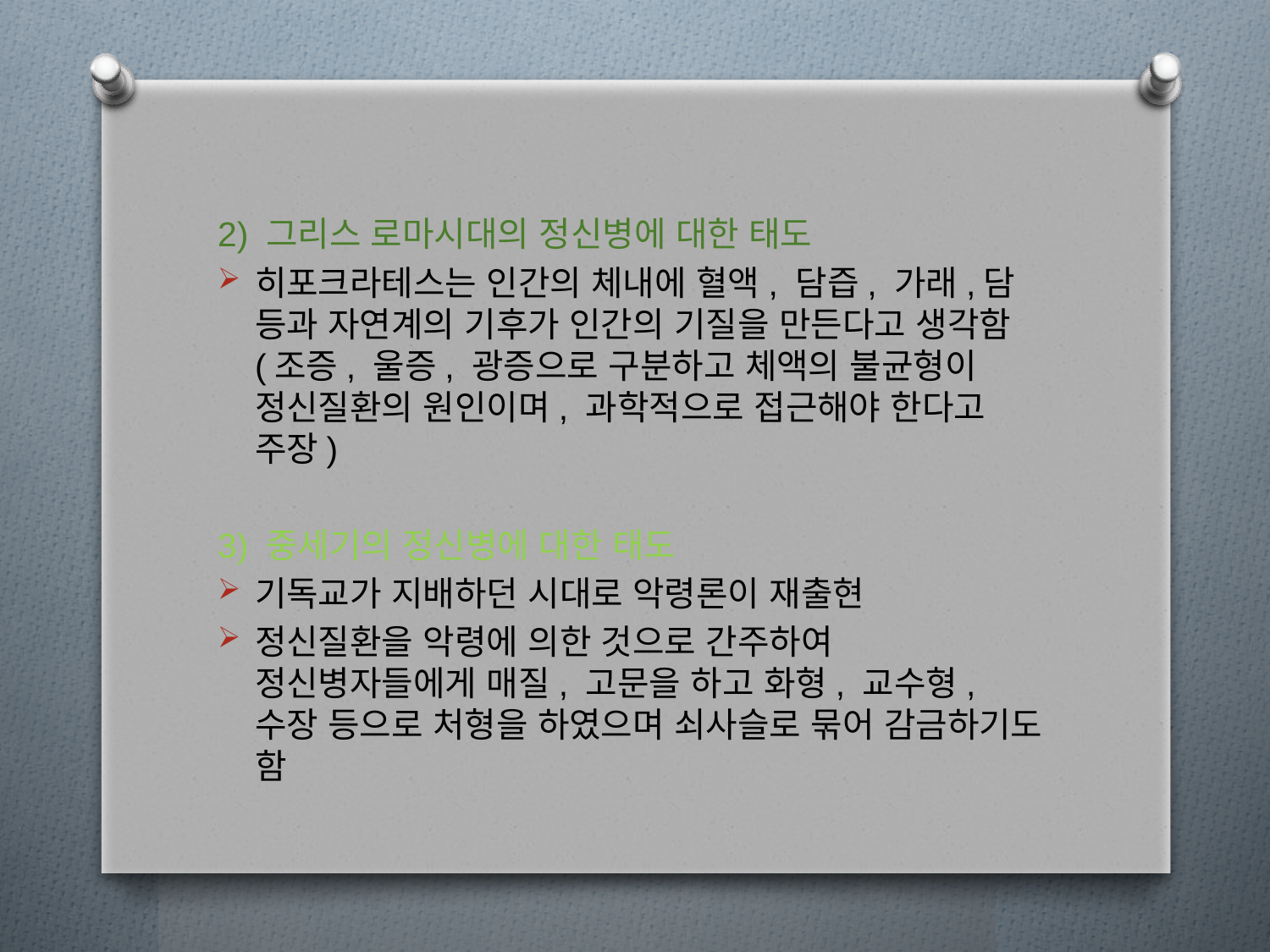

#
2) 그리스 로마시대의 정신병에 대한 태도
히포크라테스는 인간의 체내에 혈액, 담즙, 가래,담 등과 자연계의 기후가 인간의 기질을 만든다고 생각함(조증, 울증, 광증으로 구분하고 체액의 불균형이 정신질환의 원인이며, 과학적으로 접근해야 한다고 주장)

3) 중세기의 정신병에 대한 태도
기독교가 지배하던 시대로 악령론이 재출현
정신질환을 악령에 의한 것으로 간주하여 정신병자들에게 매질, 고문을 하고 화형, 교수형, 수장 등으로 처형을 하였으며 쇠사슬로 묶어 감금하기도 함